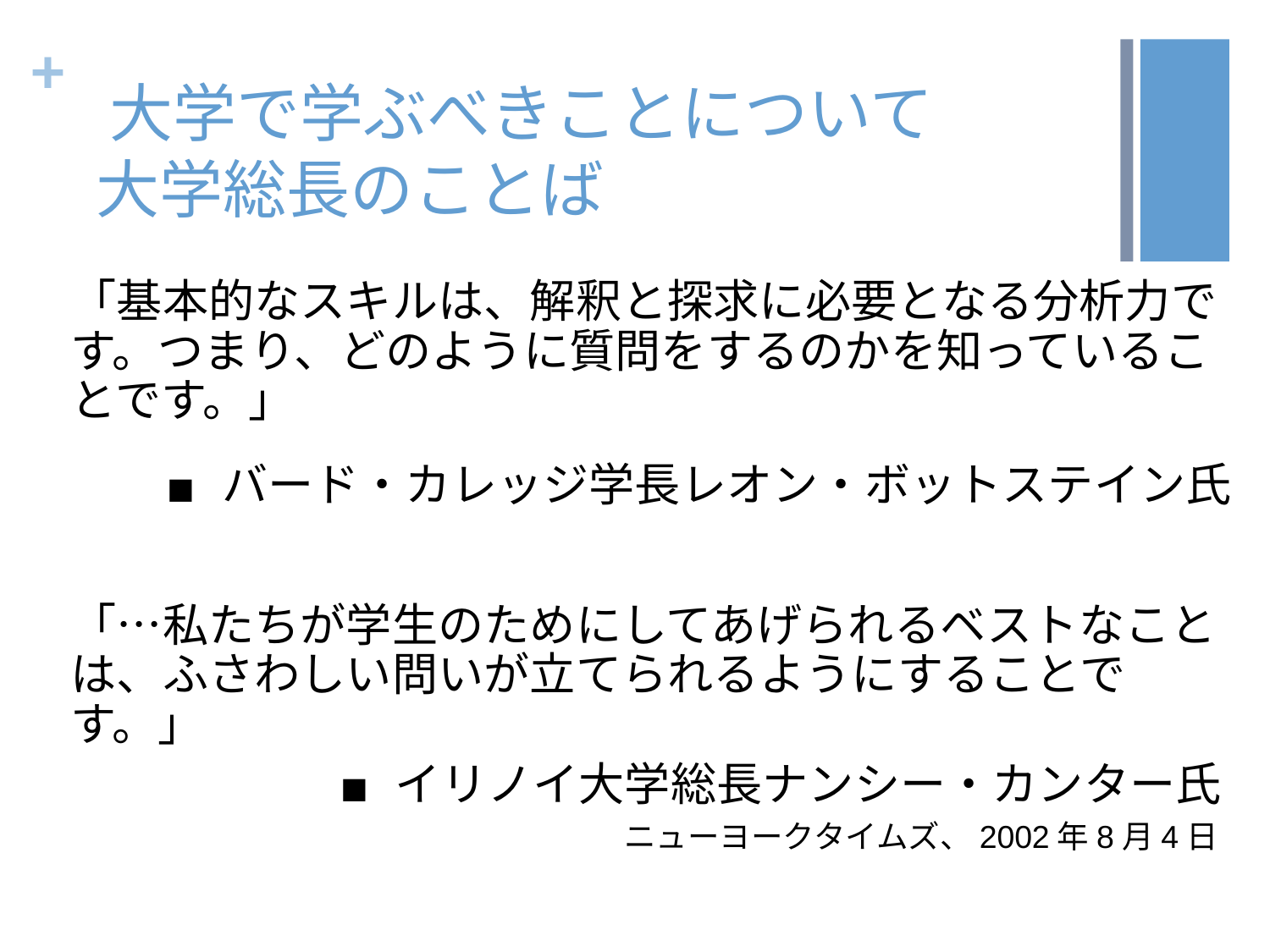

# 大学で学ぶべきことについて 大学総長のことば
「基本的なスキルは、解釈と探求に必要となる分析力です。つまり、どのように質問をするのかを知っていることです。」
バード・カレッジ学長レオン・ボットステイン氏

「…私たちが学生のためにしてあげられるベストなことは、ふさわしい問いが立てられるようにすることです。」
イリノイ大学総長ナンシー・カンター氏
         ニューヨークタイムズ、2002年8月4日